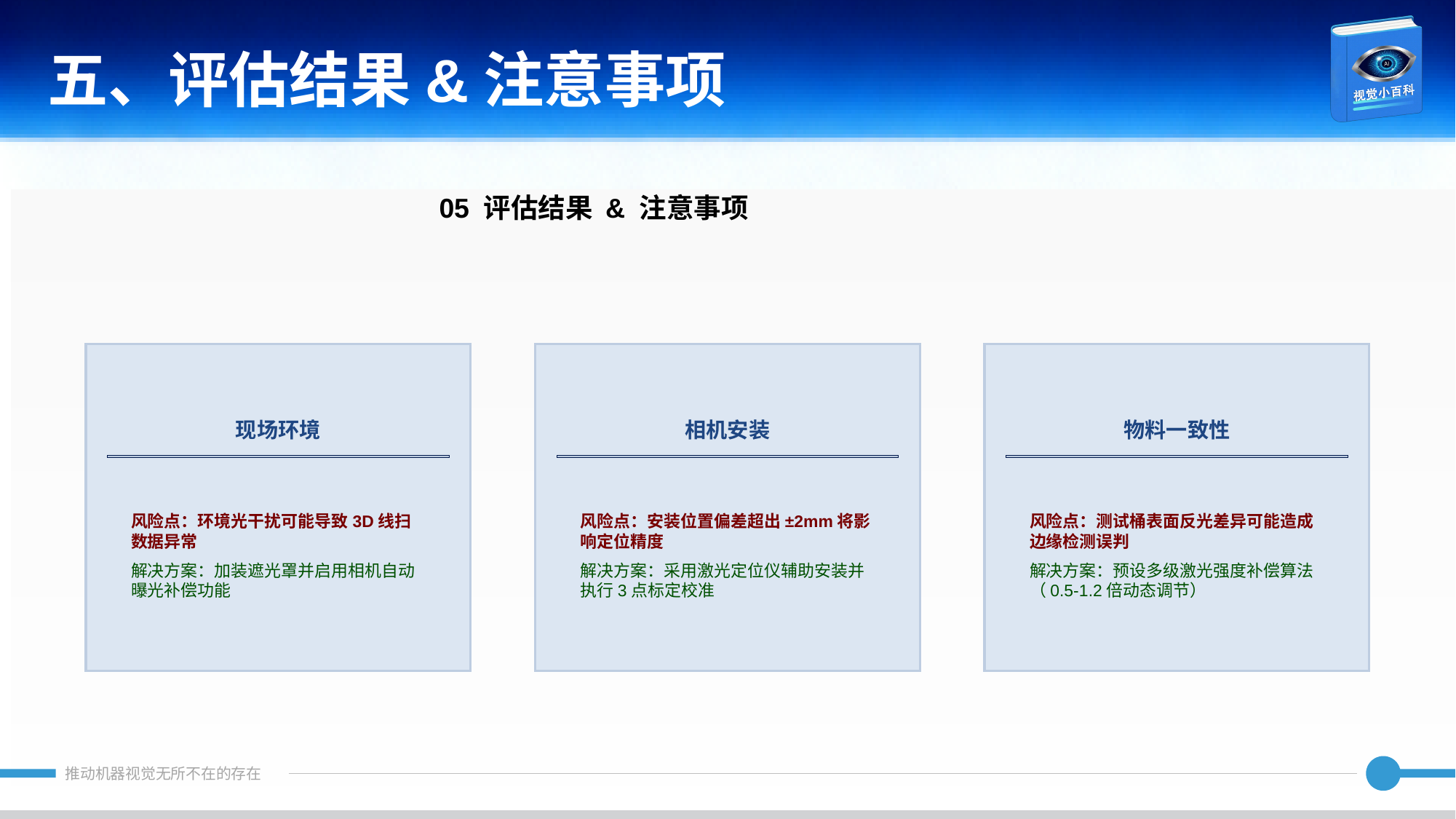

五、评估结果&注意事项

05 评估结果 & 注意事项

现场环境

相机安装

物料一致性

风险点：环境光干扰可能导致3D线扫数据异常
解决方案：加装遮光罩并启用相机自动曝光补偿功能

风险点：安装位置偏差超出±2mm将影响定位精度
解决方案：采用激光定位仪辅助安装并执行3点标定校准

风险点：测试桶表面反光差异可能造成边缘检测误判
解决方案：预设多级激光强度补偿算法（0.5-1.2倍动态调节）
11